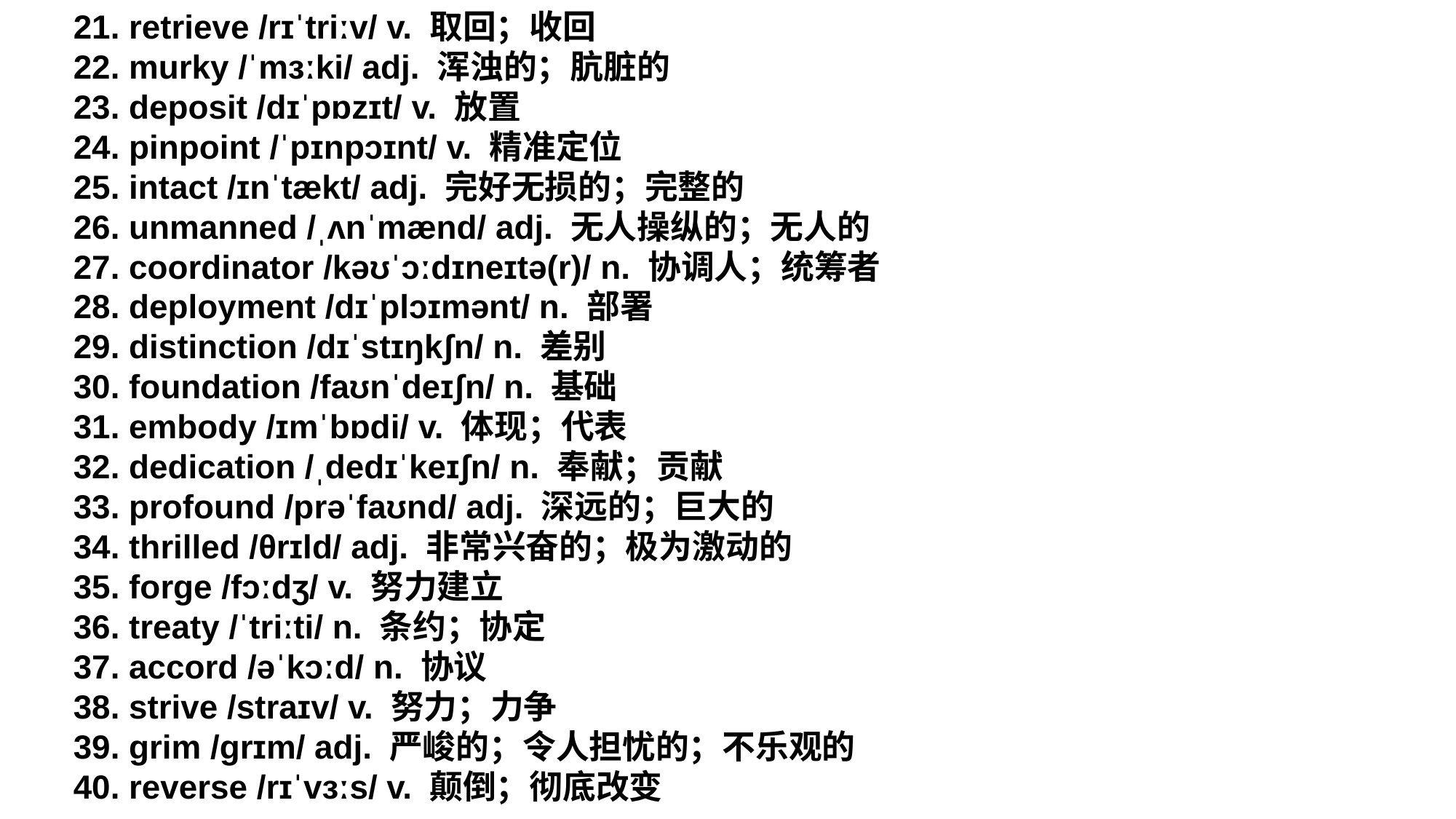

21. retrieve /rɪˈtriːv/ v. 取回；收回
22. murky /ˈmɜːki/ adj. 浑浊的；肮脏的
23. deposit /dɪˈpɒzɪt/ v. 放置
24. pinpoint /ˈpɪnpɔɪnt/ v. 精准定位
25. intact /ɪnˈtækt/ adj. 完好无损的；完整的
26. unmanned /ˌʌnˈmænd/ adj. 无人操纵的；无人的
27. coordinator /kəʊˈɔːdɪneɪtə(r)/ n. 协调人；统筹者
28. deployment /dɪˈplɔɪmənt/ n. 部署
29. distinction /dɪˈstɪŋkʃn/ n. 差别
30. foundation /faʊnˈdeɪʃn/ n. 基础
31. embody /ɪmˈbɒdi/ v. 体现；代表
32. dedication /ˌdedɪˈkeɪʃn/ n. 奉献；贡献
33. profound /prəˈfaʊnd/ adj. 深远的；巨大的
34. thrilled /θrɪld/ adj. 非常兴奋的；极为激动的
35. forge /fɔːdʒ/ v. 努力建立
36. treaty /ˈtriːti/ n. 条约；协定
37. accord /əˈkɔːd/ n. 协议
38. strive /straɪv/ v. 努力；力争
39. grim /ɡrɪm/ adj. 严峻的；令人担忧的；不乐观的
40. reverse /rɪˈvɜːs/ v. 颠倒；彻底改变